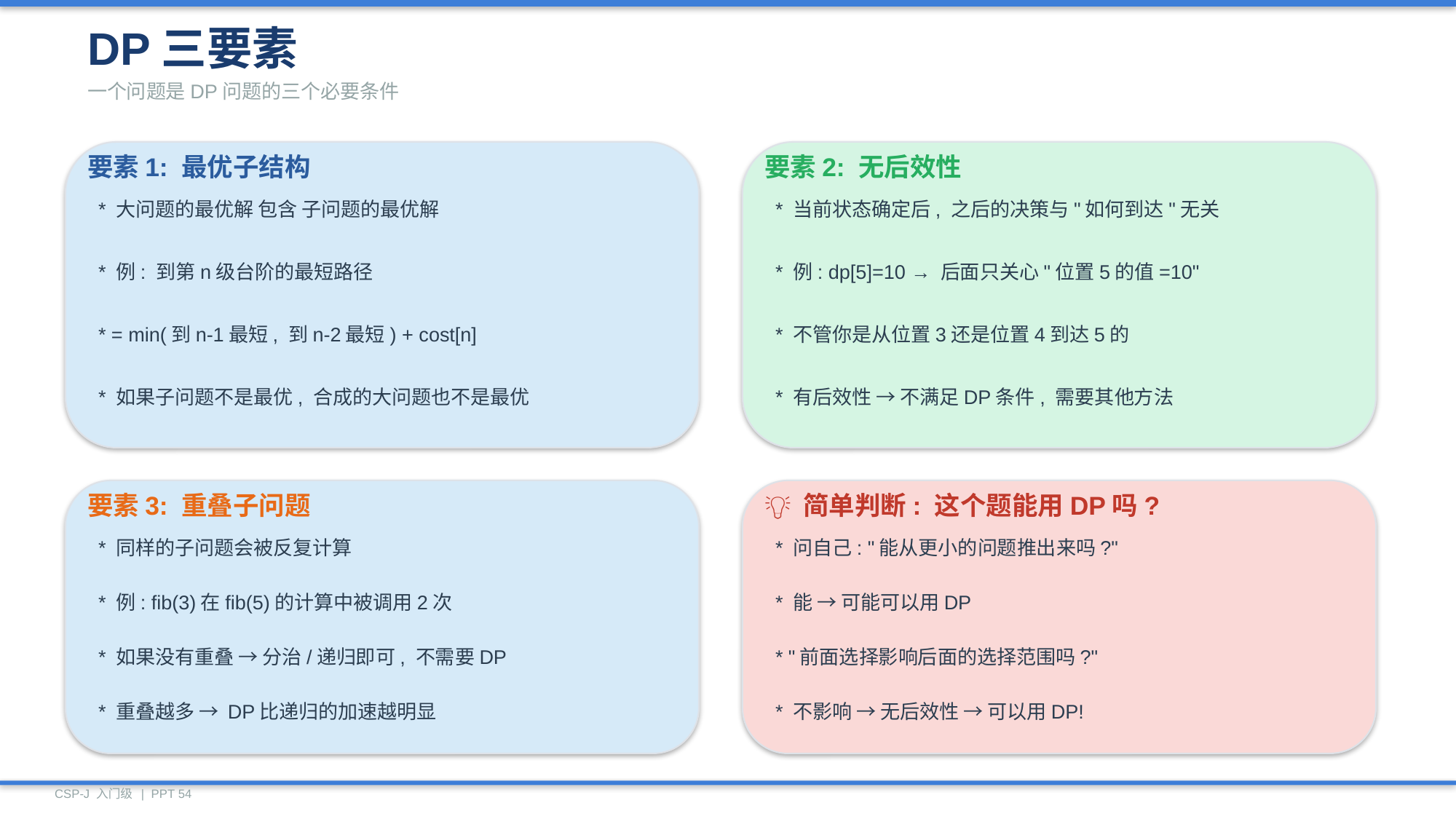

DP三要素
一个问题是DP问题的三个必要条件

要素1: 最优子结构
要素2: 无后效性
* 大问题的最优解 包含 子问题的最优解
* 当前状态确定后, 之后的决策与"如何到达"无关
* 例: 到第n级台阶的最短路径
* 例: dp[5]=10 → 后面只关心"位置5的值=10"
* = min(到n-1最短, 到n-2最短) + cost[n]
* 不管你是从位置3还是位置4到达5的
* 如果子问题不是最优, 合成的大问题也不是最优
* 有后效性 → 不满足DP条件, 需要其他方法

要素3: 重叠子问题
💡 简单判断: 这个题能用DP吗?
* 同样的子问题会被反复计算
* 问自己: "能从更小的问题推出来吗?"
* 例: fib(3)在fib(5)的计算中被调用2次
* 能 → 可能可以用DP
* 如果没有重叠 → 分治/递归即可, 不需要DP
* "前面选择影响后面的选择范围吗?"
* 重叠越多 → DP比递归的加速越明显
* 不影响 → 无后效性 → 可以用DP!

CSP-J 入门级  |  PPT 54